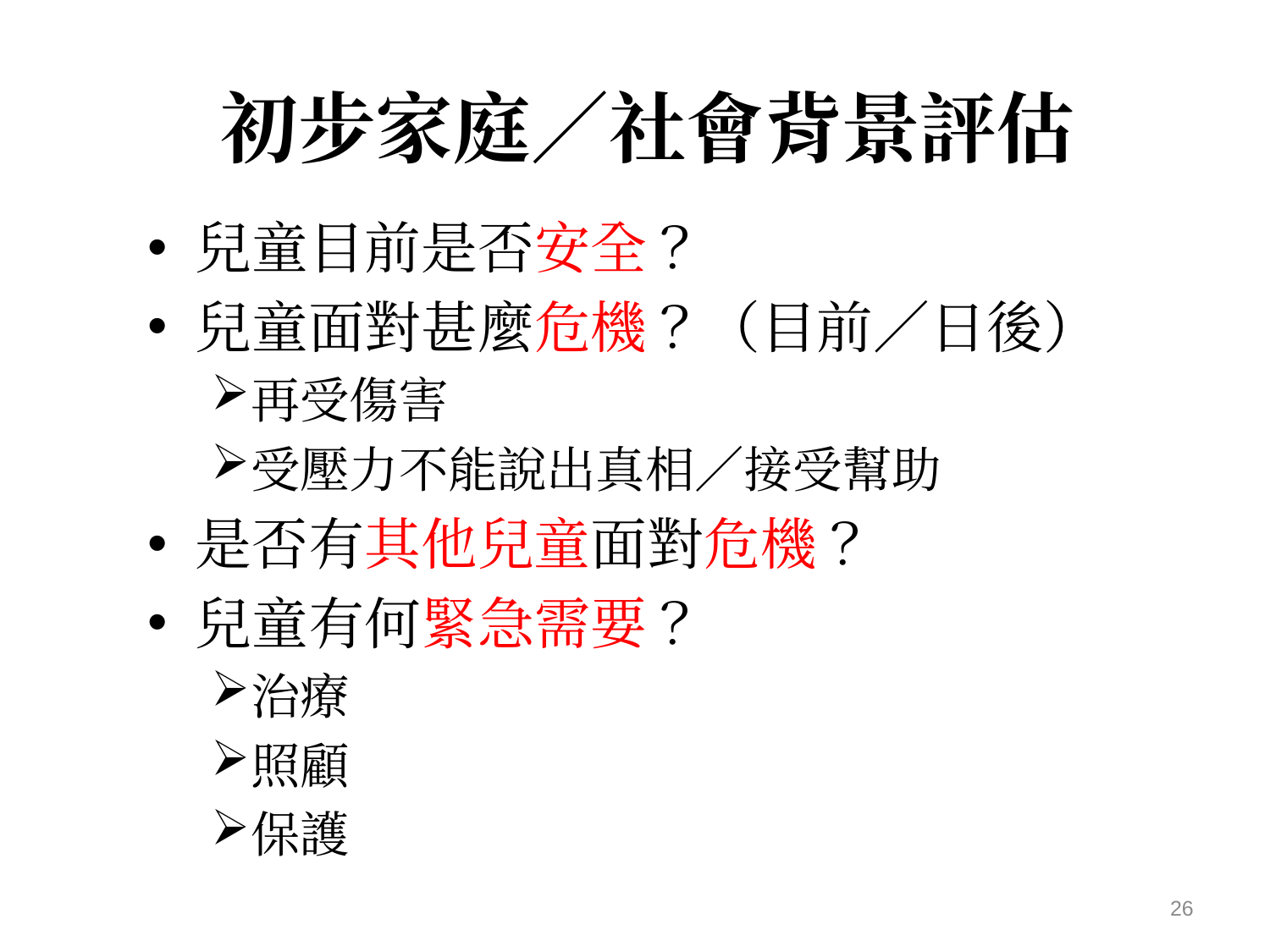

# 初步家庭／社會背景評估
兒童目前是否安全？
兒童面對甚麼危機？（目前／日後）
再受傷害
受壓力不能說出真相／接受幫助
是否有其他兒童面對危機？
兒童有何緊急需要？
治療
照顧
保護

26